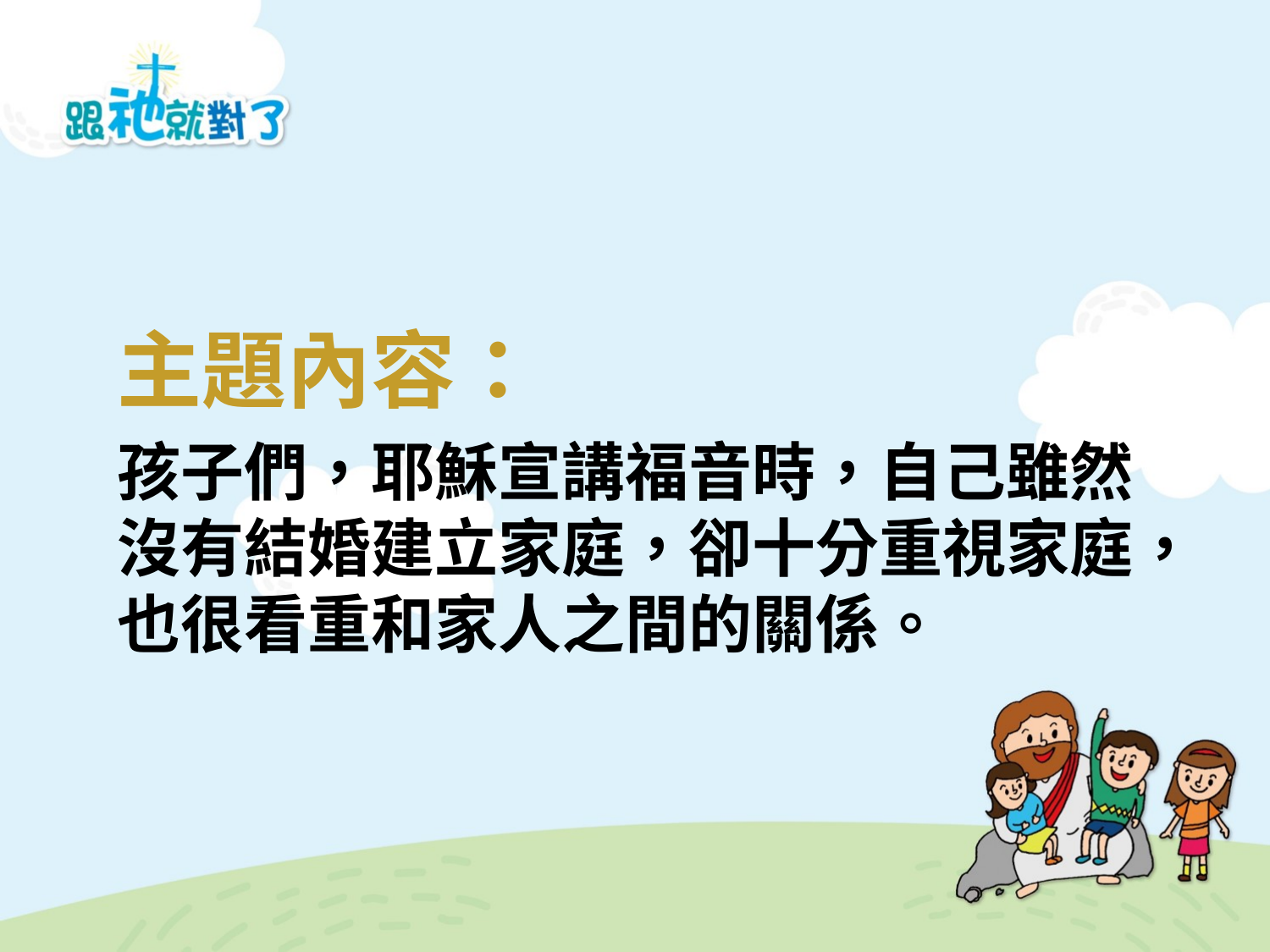

主題內容：
孩子們，耶穌宣講福音時，自己雖然沒有結婚建立家庭，卻十分重視家庭，也很看重和家人之間的關係。